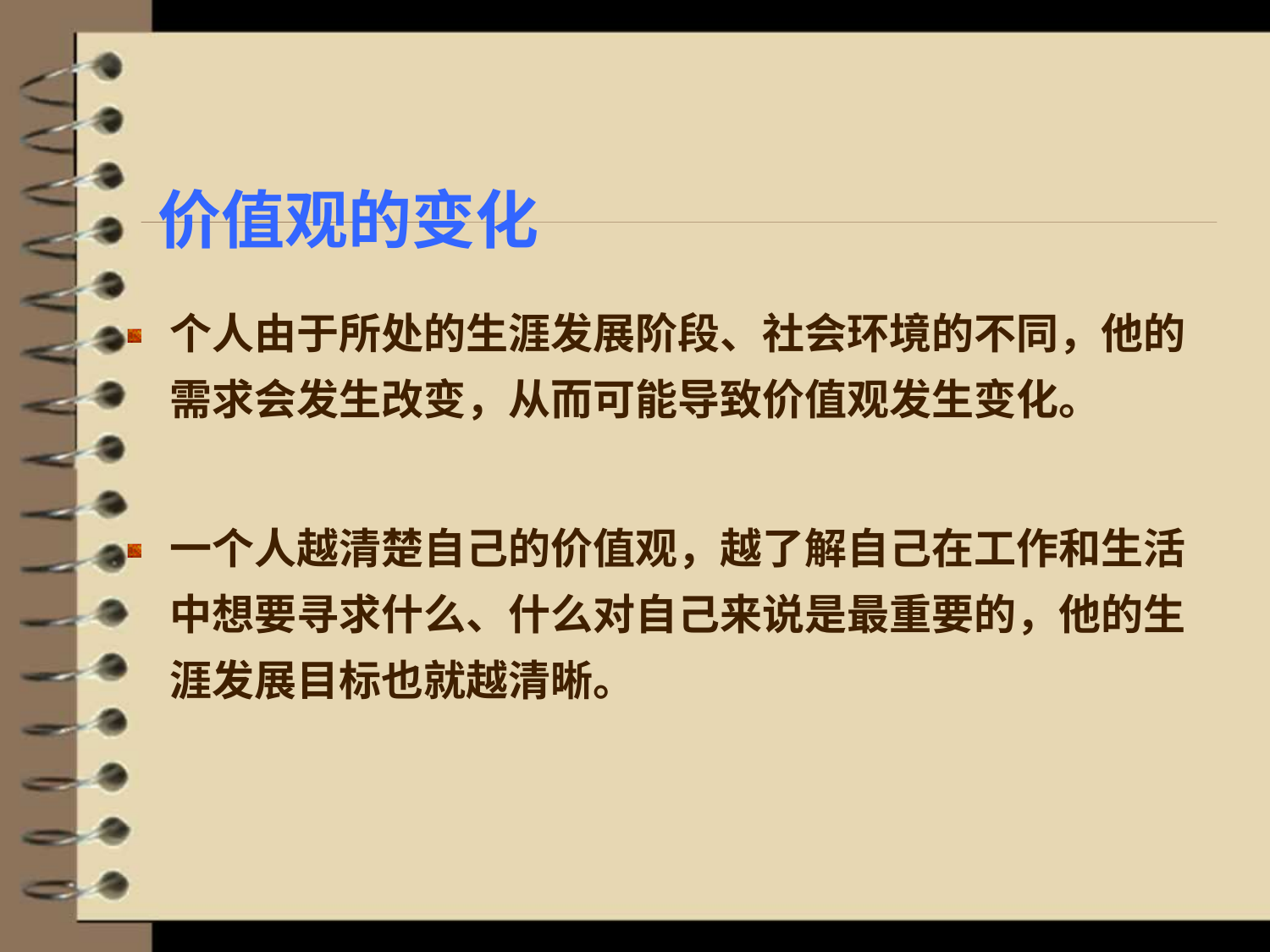

# 价值观的变化
个人由于所处的生涯发展阶段、社会环境的不同，他的需求会发生改变，从而可能导致价值观发生变化。

一个人越清楚自己的价值观，越了解自己在工作和生活中想要寻求什么、什么对自己来说是最重要的，他的生涯发展目标也就越清晰。